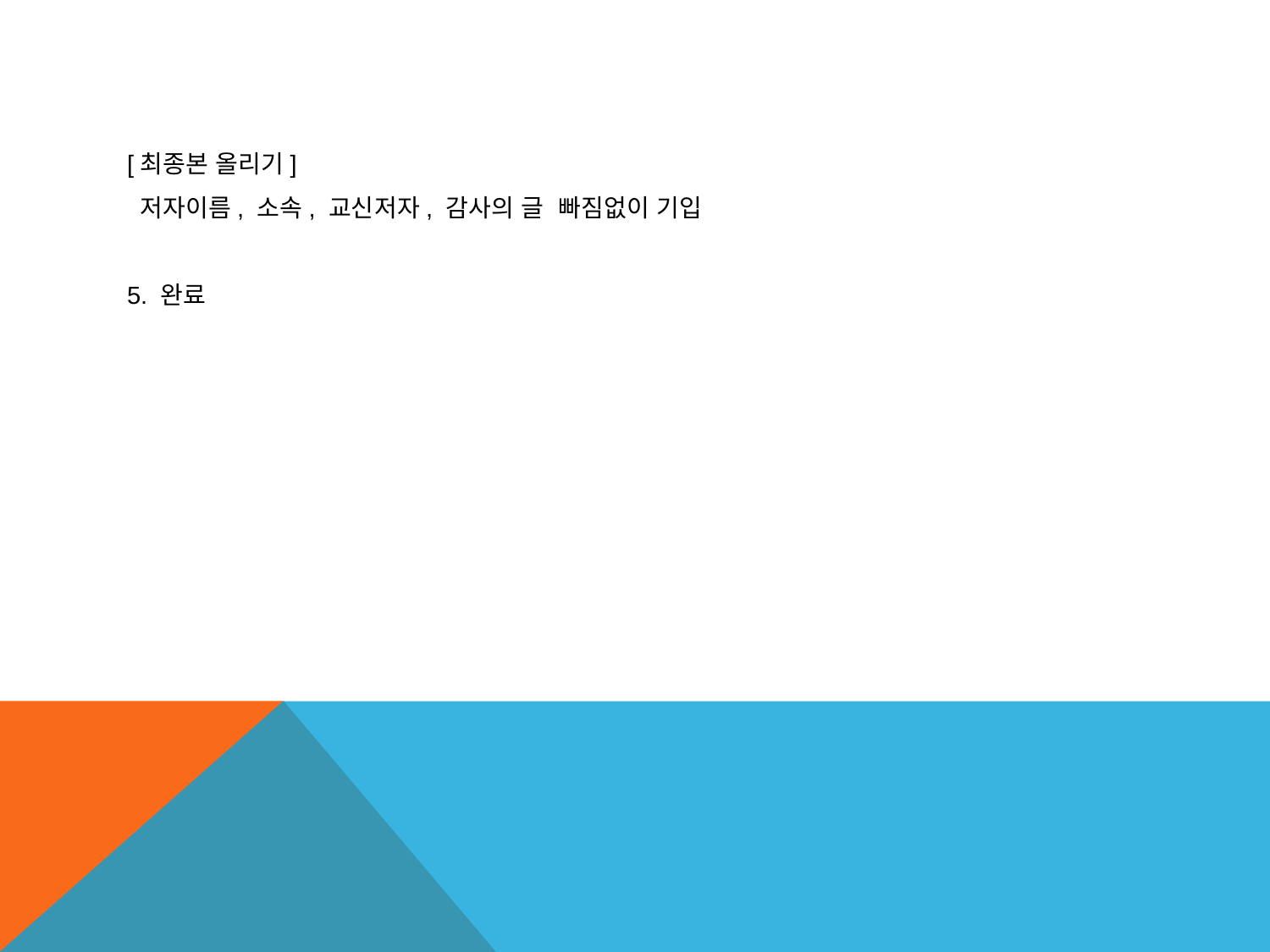

[최종본 올리기]
 저자이름, 소속, 교신저자, 감사의 글  빠짐없이 기입

5. 완료​